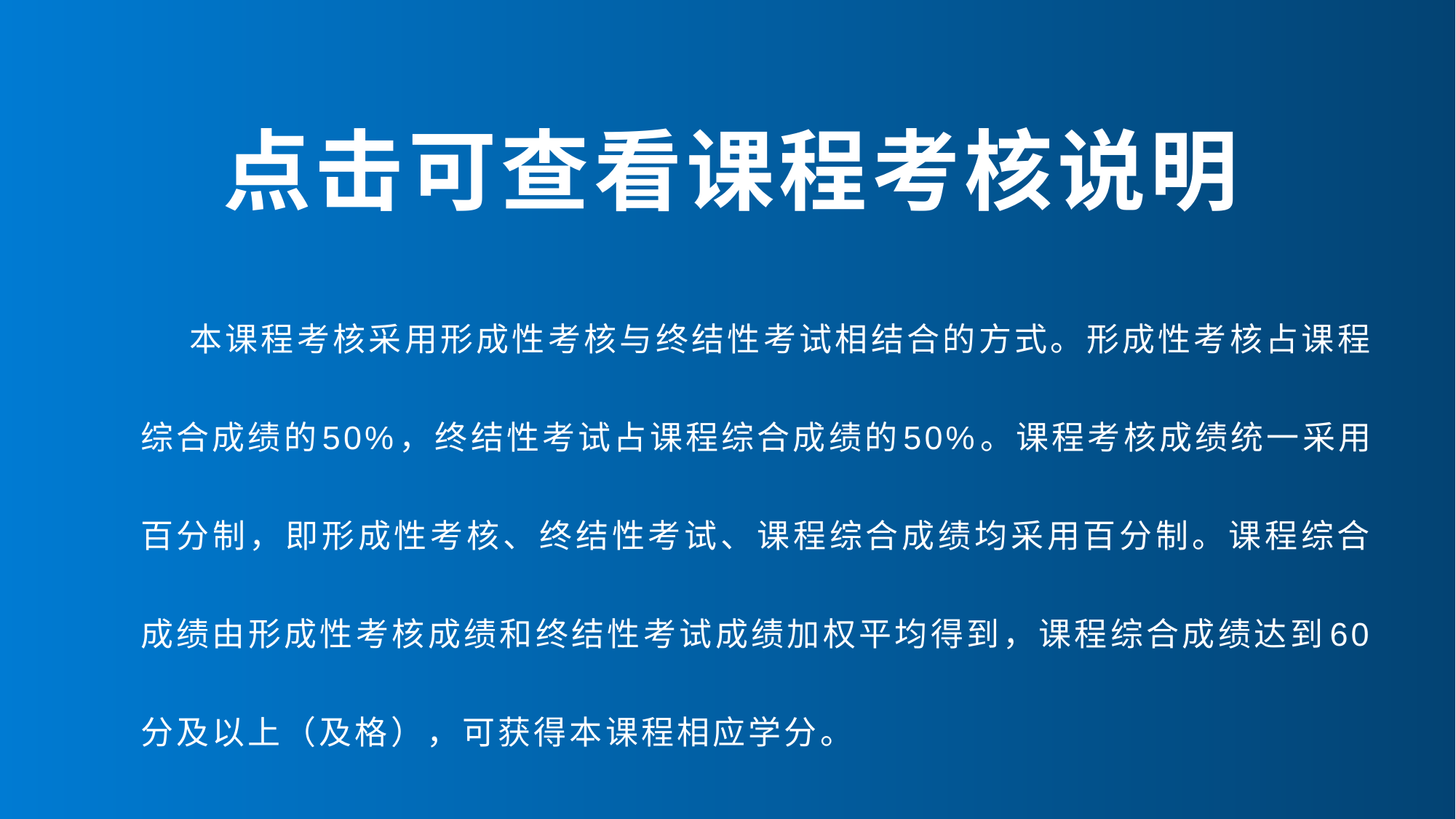

# 点击可查看课程考核说明
      本课程考核采用形成性考核与终结性考试相结合的方式。形成性考核占课程综合成绩的50%，终结性考试占课程综合成绩的50%。课程考核成绩统一采用百分制，即形成性考核、终结性考试、课程综合成绩均采用百分制。课程综合成绩由形成性考核成绩和终结性考试成绩加权平均得到，课程综合成绩达到60分及以上（及格），可获得本课程相应学分。